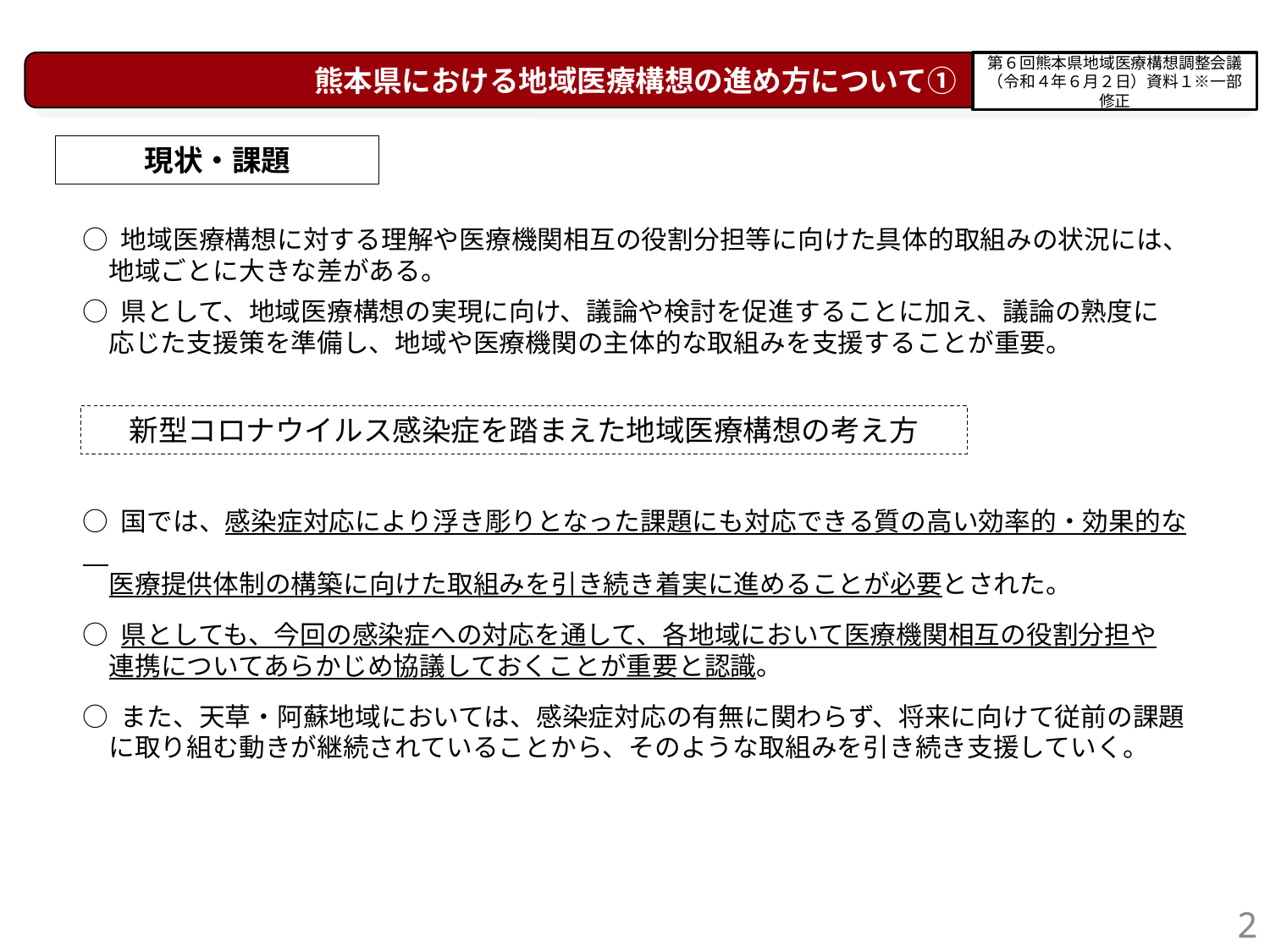

熊本県における地域医療構想の進め方について①
第６回熊本県地域医療構想調整会議
（令和４年６月２日）資料１※一部修正
現状・課題
○ 地域医療構想に対する理解や医療機関相互の役割分担等に向けた具体的取組みの状況には、
　地域ごとに大きな差がある。

○ 県として、地域医療構想の実現に向け、議論や検討を促進することに加え、議論の熟度に
　応じた支援策を準備し、地域や医療機関の主体的な取組みを支援することが重要。
新型コロナウイルス感染症を踏まえた地域医療構想の考え方
○ 国では、感染症対応により浮き彫りとなった課題にも対応できる質の高い効率的・効果的な
　医療提供体制の構築に向けた取組みを引き続き着実に進めることが必要とされた。

○ 県としても、今回の感染症への対応を通して、各地域において医療機関相互の役割分担や
　連携についてあらかじめ協議しておくことが重要と認識。

○ また、天草・阿蘇地域においては、感染症対応の有無に関わらず、将来に向けて従前の課題
　に取り組む動きが継続されていることから、そのような取組みを引き続き支援していく。
2